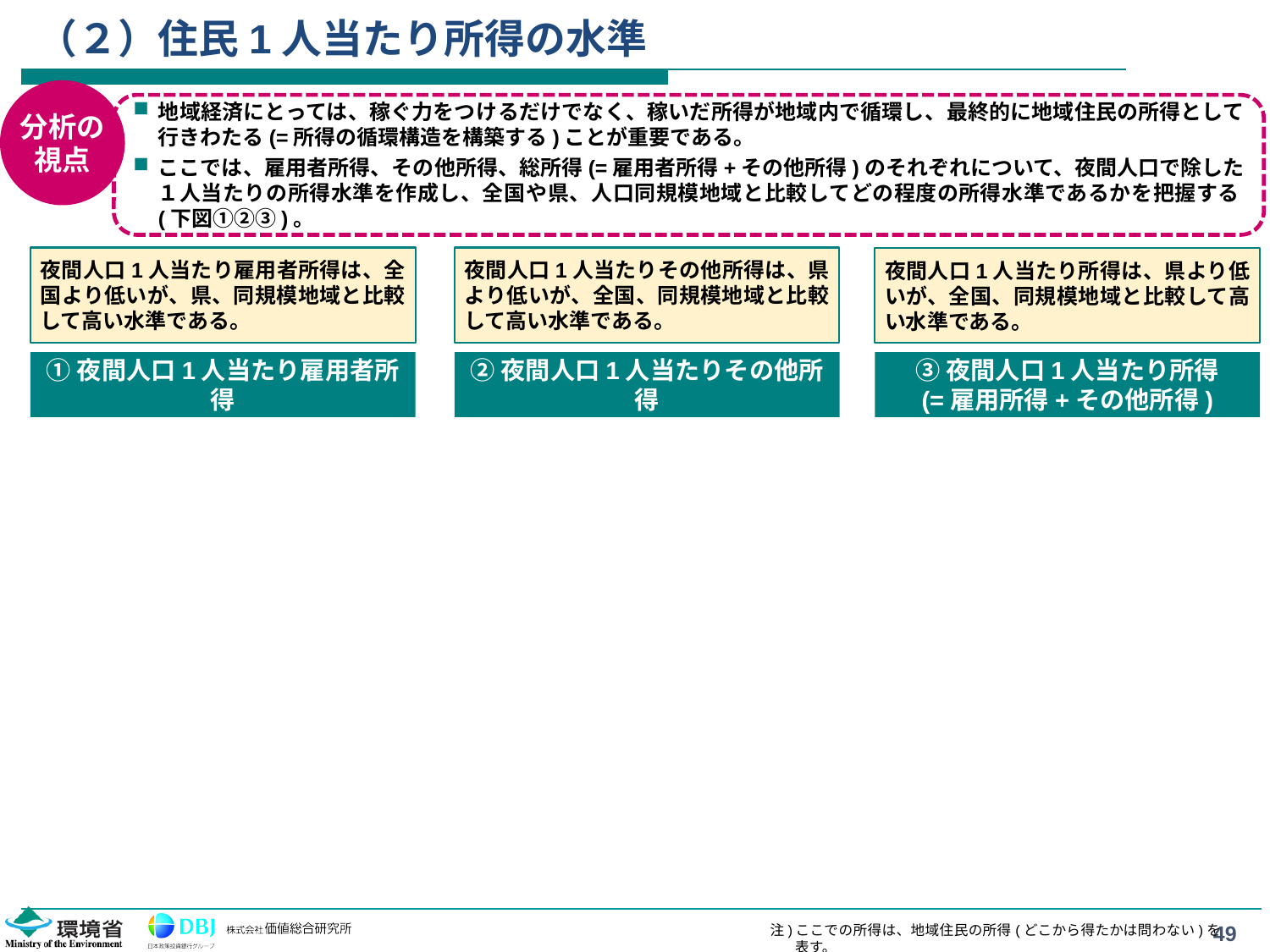

# （２）住民1人当たり所得の水準
分析の
視点
地域経済にとっては、稼ぐ力をつけるだけでなく、稼いだ所得が地域内で循環し、最終的に地域住民の所得として行きわたる(=所得の循環構造を構築する)ことが重要である。
ここでは、雇用者所得、その他所得、総所得(=雇用者所得+その他所得)のそれぞれについて、夜間人口で除した１人当たりの所得水準を作成し、全国や県、人口同規模地域と比較してどの程度の所得水準であるかを把握する(下図①②③)。
夜間人口1人当たり雇用者所得は、全国より低いが、県、同規模地域と比較して高い水準である。
夜間人口1人当たりその他所得は、県より低いが、全国、同規模地域と比較して高い水準である。
夜間人口1人当たり所得は、県より低いが、全国、同規模地域と比較して高い水準である。
①夜間人口1人当たり雇用者所得
②夜間人口1人当たりその他所得
③夜間人口1人当たり所得
(=雇用所得+その他所得)
49
注)	ここでの所得は、地域住民の所得(どこから得たかは問わない)を表す。